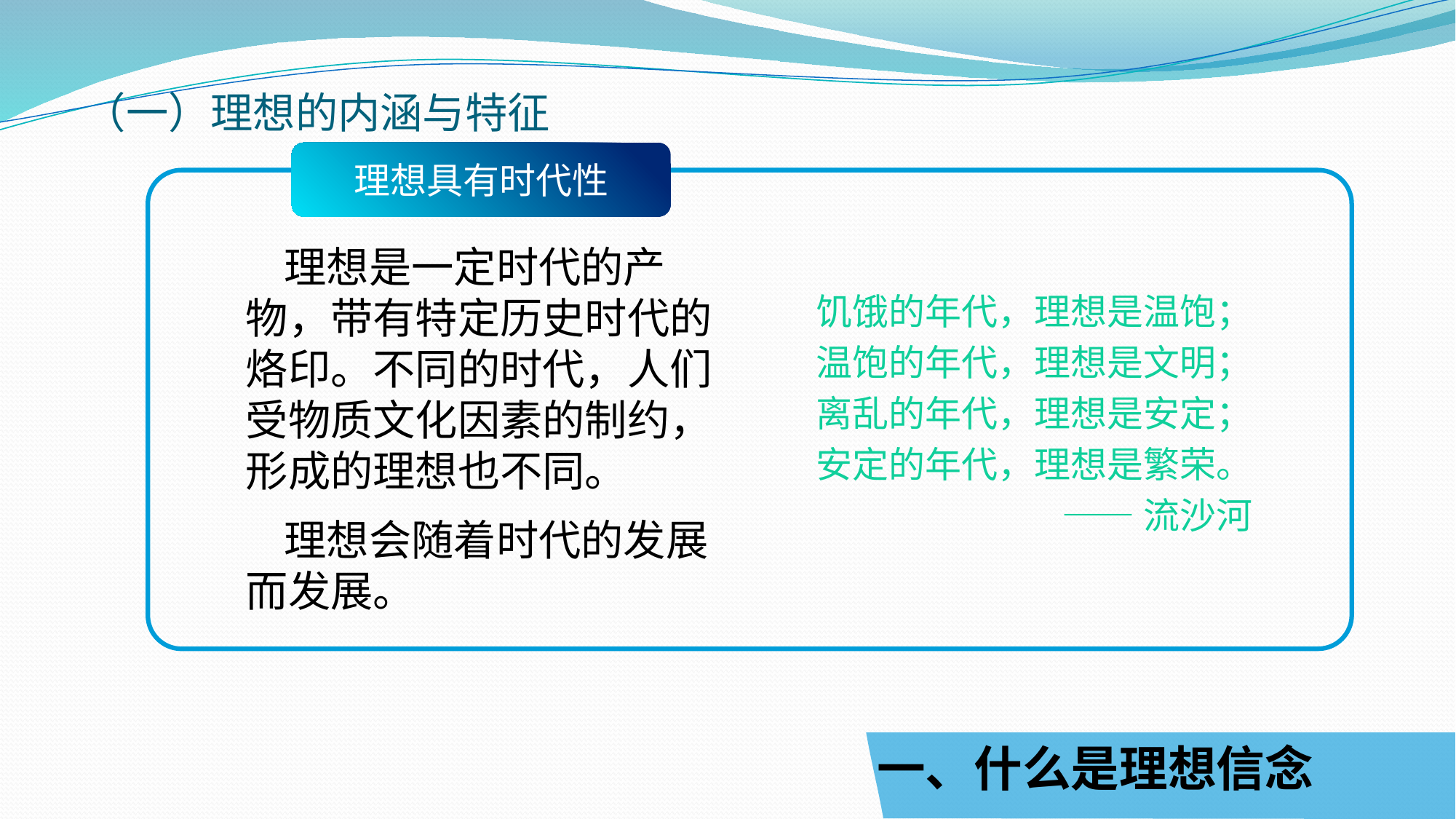

# （一）理想的内涵与特征
理想具有时代性

饥饿的年代，理想是温饱；
温饱的年代，理想是文明；
离乱的年代，理想是安定；
安定的年代，理想是繁荣。
——流沙河
   理想是一定时代的产物，带有特定历史时代的烙印。不同的时代，人们受物质文化因素的制约，形成的理想也不同。
   理想会随着时代的发展而发展。

一、什么是理想信念